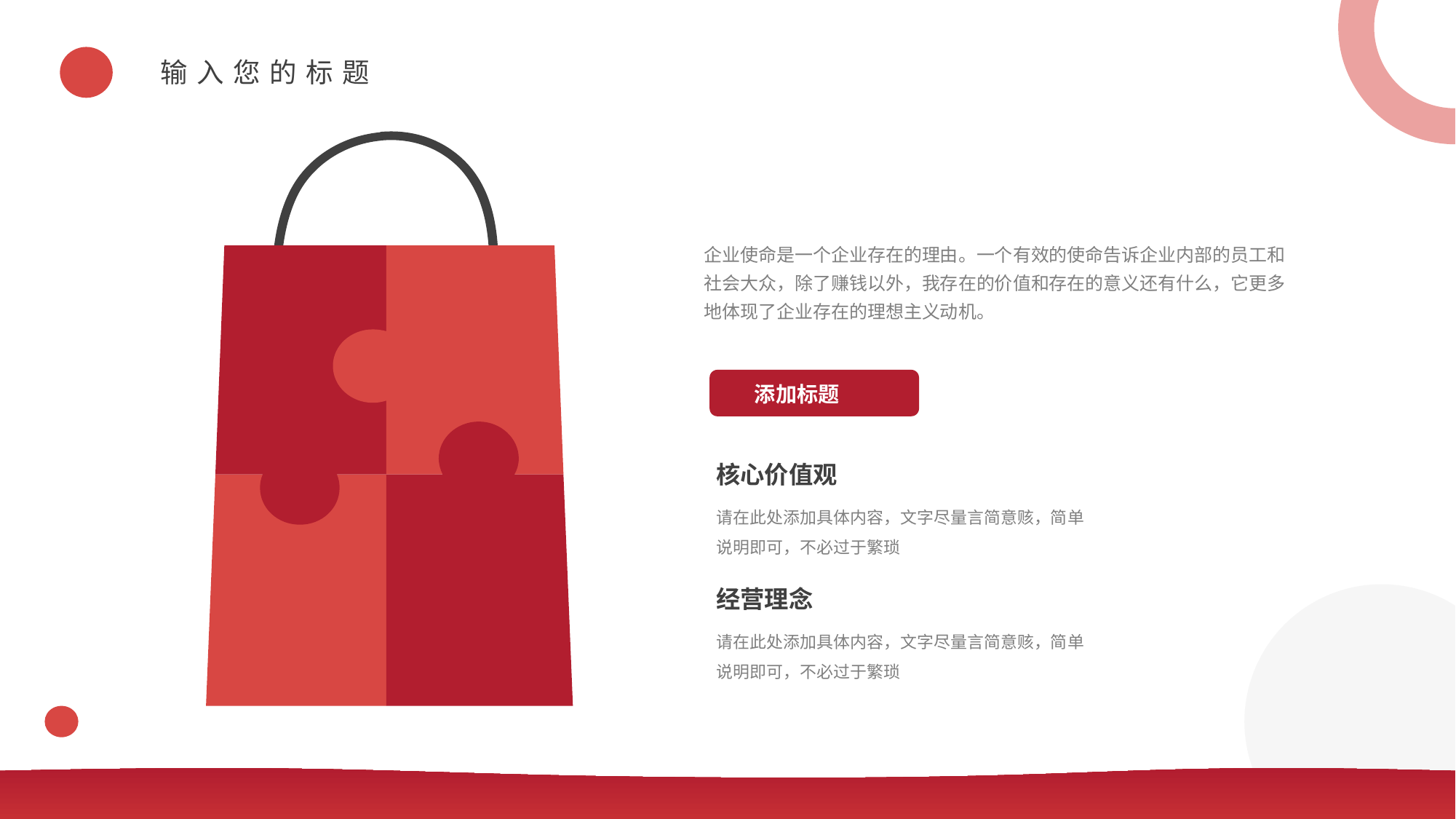

输入您的标题

企业使命是一个企业存在的理由。一个有效的使命告诉企业内部的员工和社会大众，除了赚钱以外，我存在的价值和存在的意义还有什么，它更多地体现了企业存在的理想主义动机。

添加标题
核心价值观
请在此处添加具体内容，文字尽量言简意赅，简单说明即可，不必过于繁琐
经营理念
请在此处添加具体内容，文字尽量言简意赅，简单说明即可，不必过于繁琐